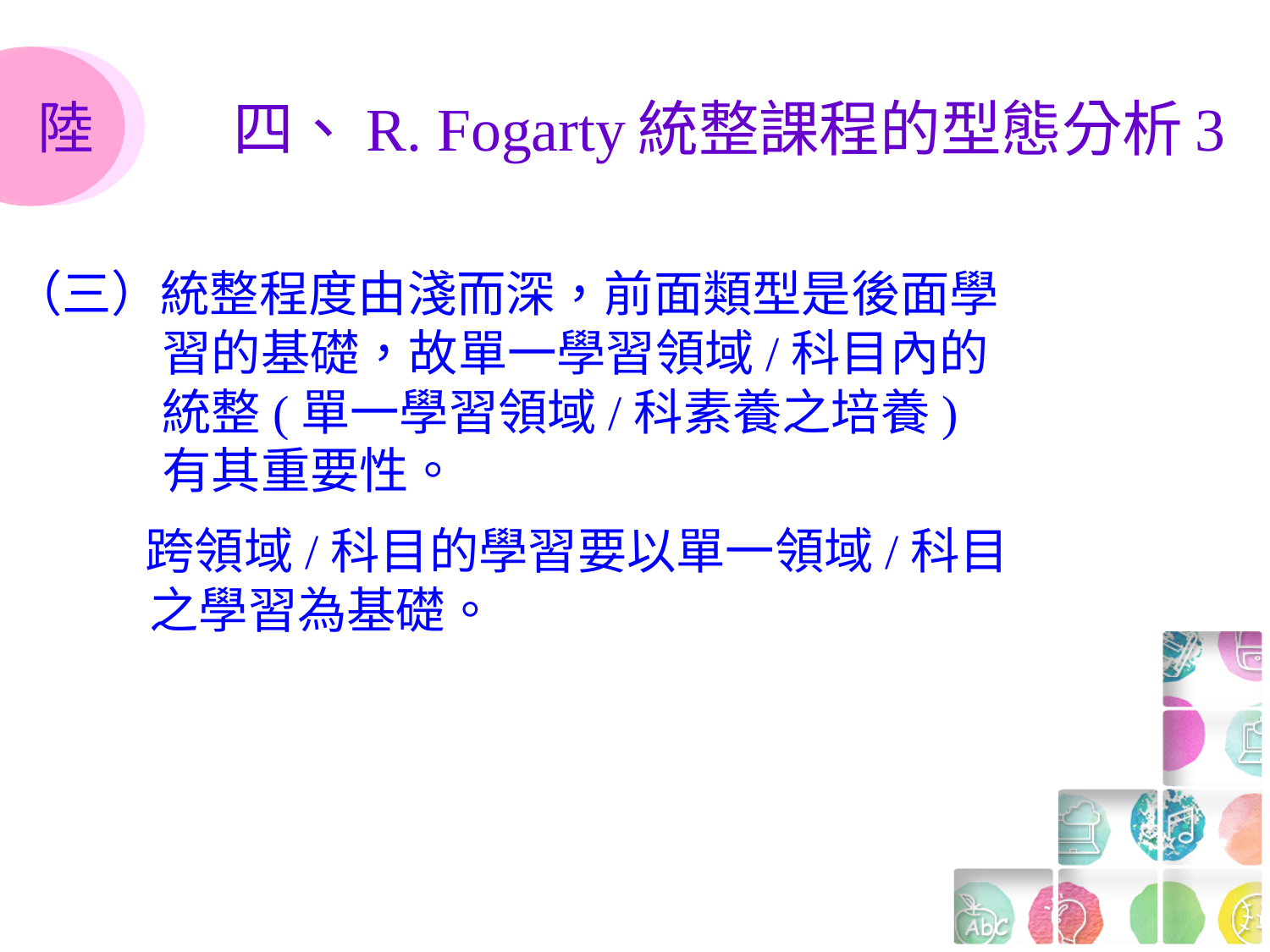

陸
四、R. Fogarty統整課程的型態分析3
（三）統整程度由淺而深，前面類型是後面學習的基礎，故單一學習領域/科目內的統整(單一學習領域/科素養之培養)有其重要性。
           跨領域/科目的學習要以單一領域/科目之學習為基礎。